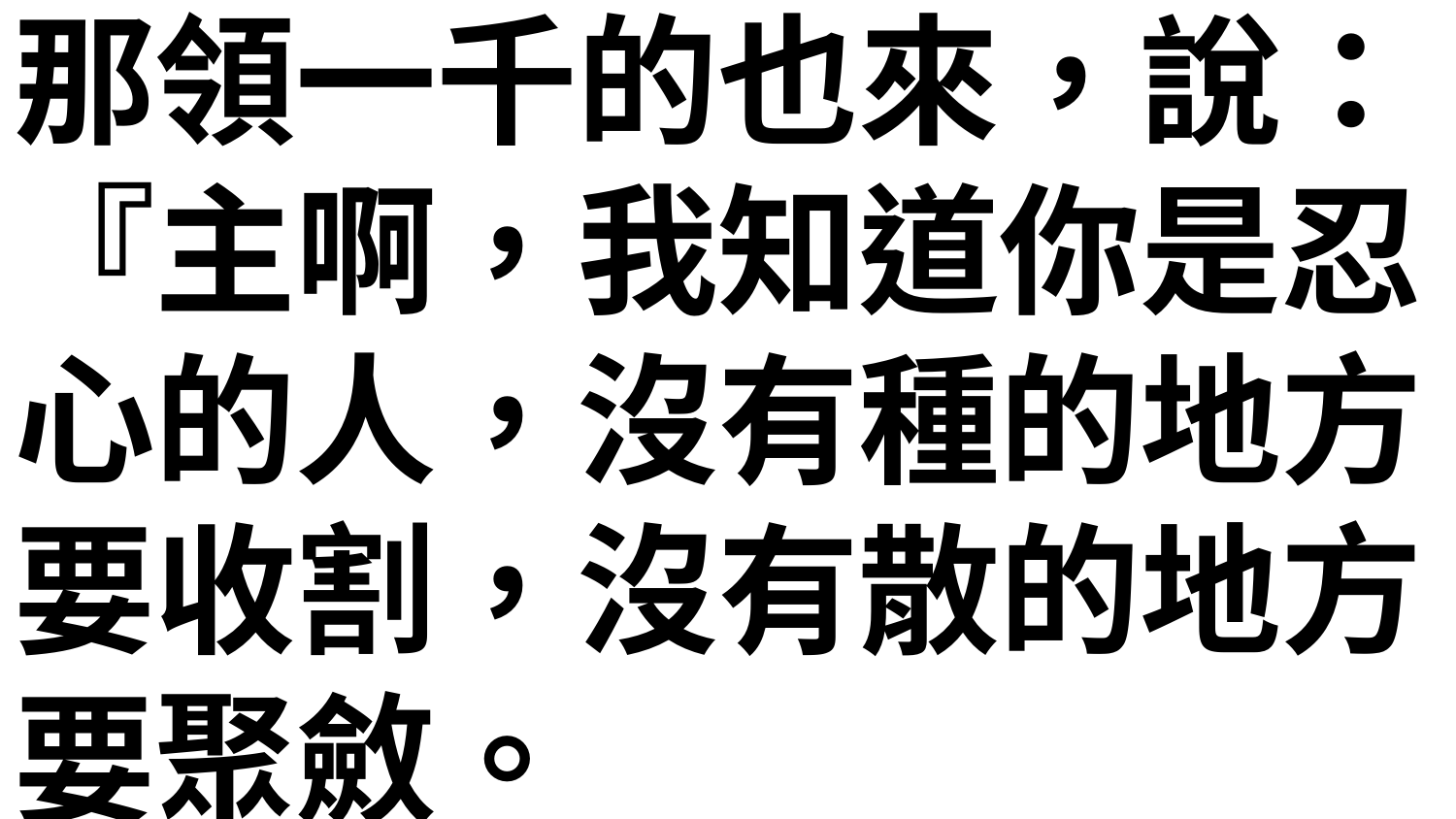

那領一千的也來，說：『主啊，我知道你是忍心的人，沒有種的地方要收割，沒有散的地方要聚斂。